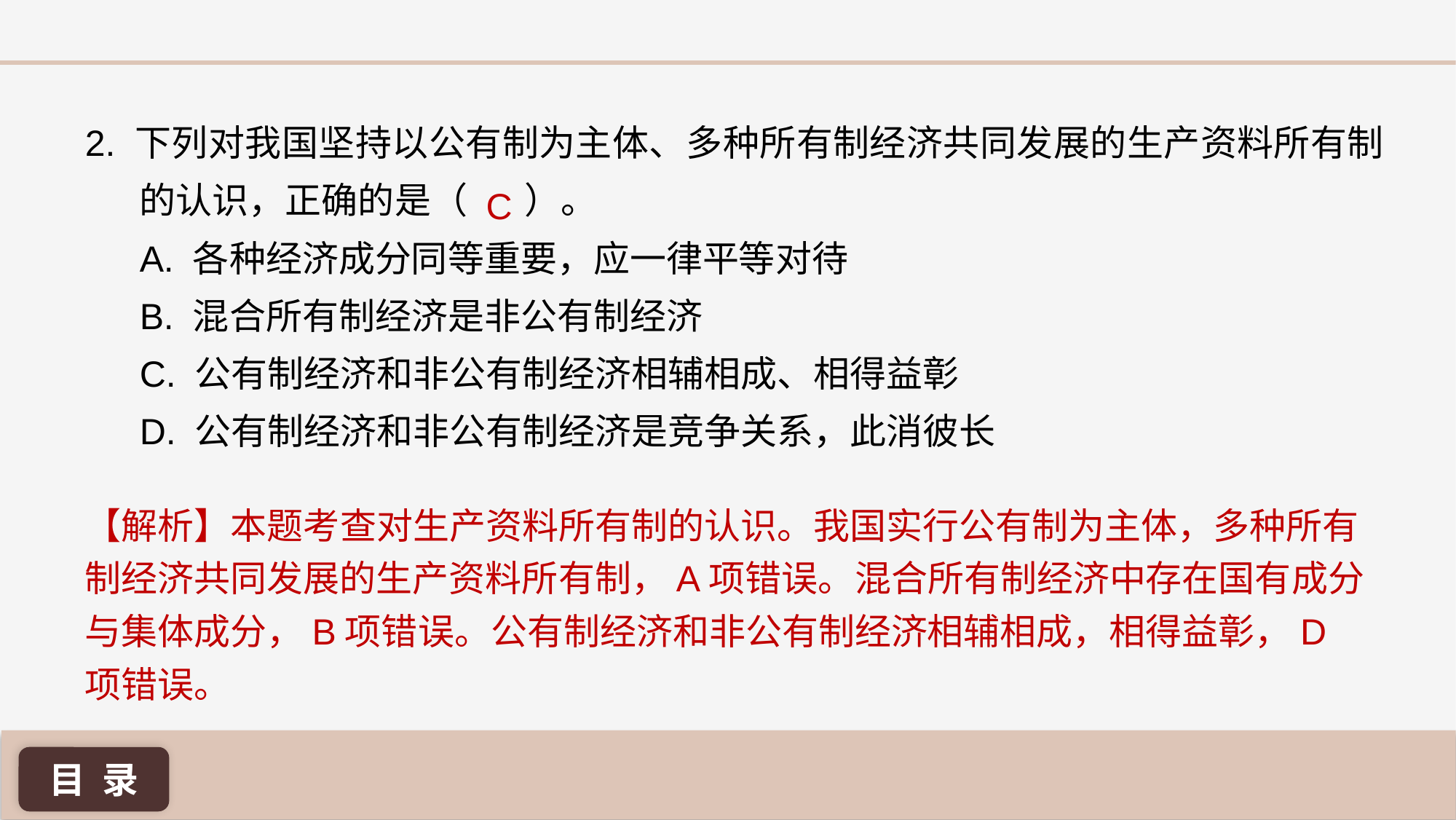

2. 下列对我国坚持以公有制为主体、多种所有制经济共同发展的生产资料所有制的认识，正确的是（       ）。
A. 各种经济成分同等重要，应一律平等对待
B. 混合所有制经济是非公有制经济
C. 公有制经济和非公有制经济相辅相成、相得益彰
D. 公有制经济和非公有制经济是竞争关系，此消彼长
C
【解析】本题考查对生产资料所有制的认识。我国实行公有制为主体，多种所有制经济共同发展的生产资料所有制，A项错误。混合所有制经济中存在国有成分与集体成分，B项错误。公有制经济和非公有制经济相辅相成，相得益彰，D项错误。